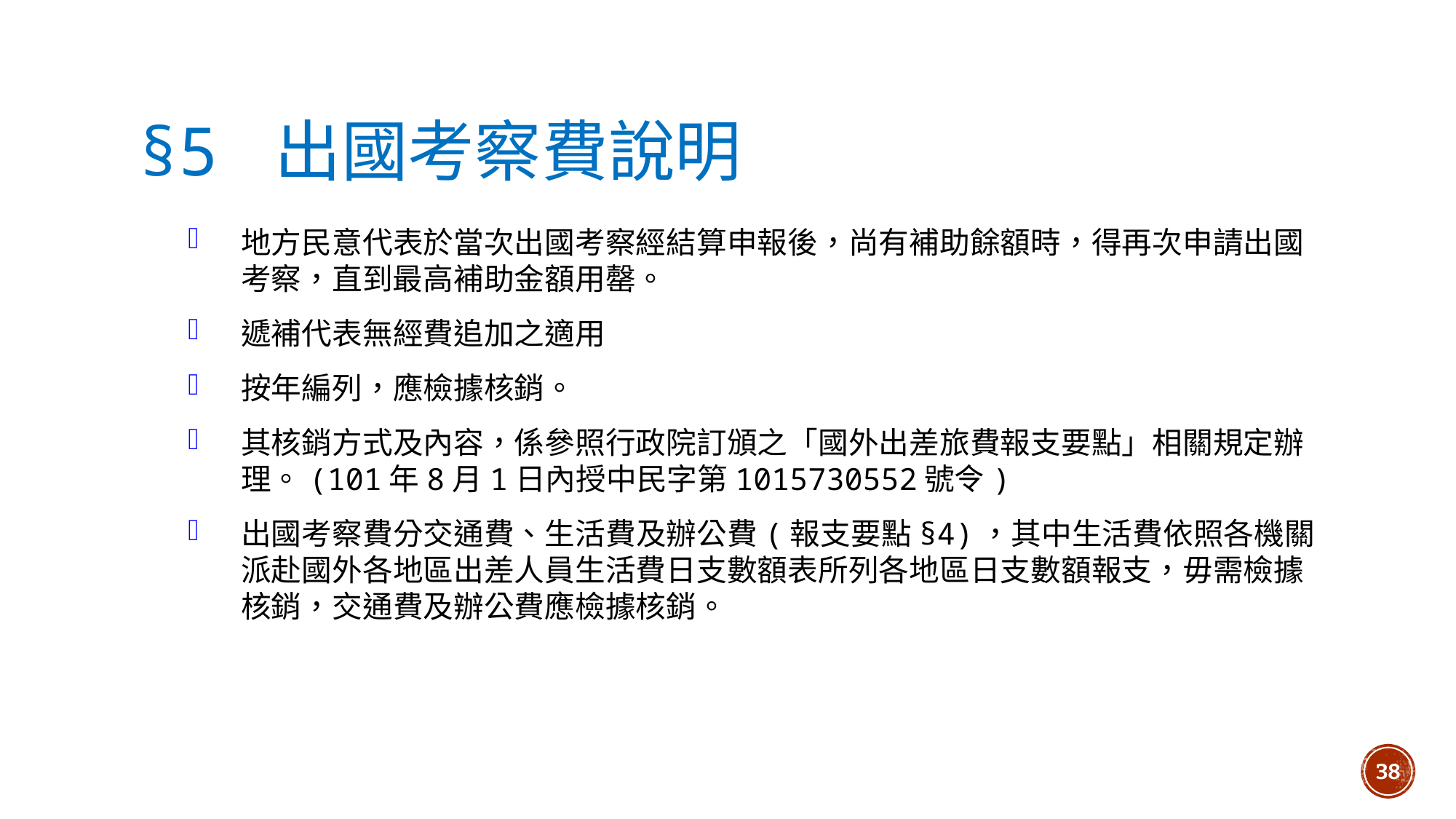

# §5 出國考察費說明
地方民意代表於當次出國考察經結算申報後，尚有補助餘額時，得再次申請出國考察，直到最高補助金額用罄。
遞補代表無經費追加之適用
按年編列，應檢據核銷。
其核銷方式及內容，係參照行政院訂頒之「國外出差旅費報支要點」相關規定辦理。(101年8月1日內授中民字第1015730552號令)
出國考察費分交通費、生活費及辦公費(報支要點§4)，其中生活費依照各機關派赴國外各地區出差人員生活費日支數額表所列各地區日支數額報支，毋需檢據核銷，交通費及辦公費應檢據核銷。

38